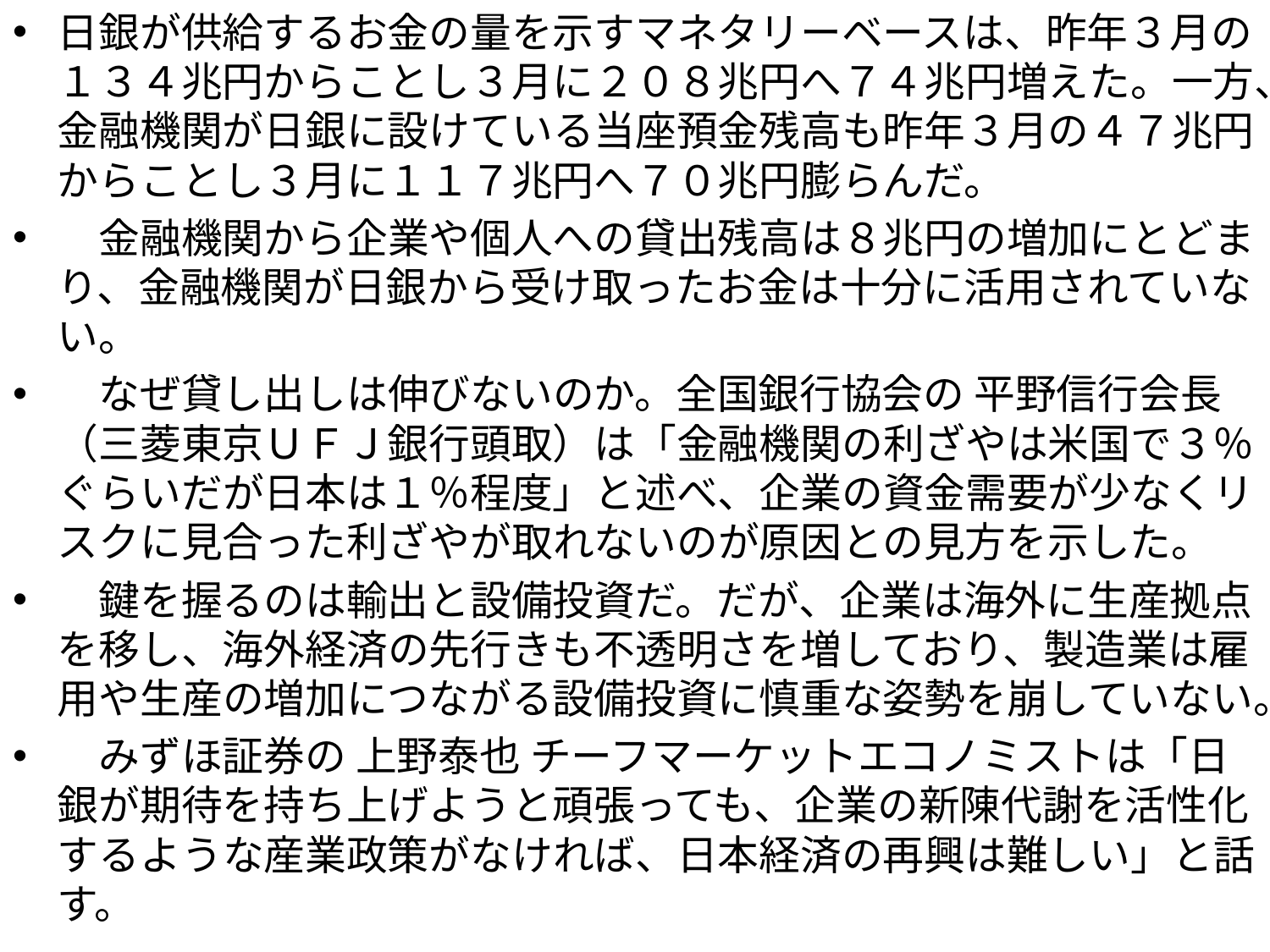

日銀が供給するお金の量を示すマネタリーベースは、昨年３月の１３４兆円からことし３月に２０８兆円へ７４兆円増えた。一方、金融機関が日銀に設けている当座預金残高も昨年３月の４７兆円からことし３月に１１７兆円へ７０兆円膨らんだ。
　金融機関から企業や個人への貸出残高は８兆円の増加にとどまり、金融機関が日銀から受け取ったお金は十分に活用されていない。
　なぜ貸し出しは伸びないのか。全国銀行協会の 平野信行会長（三菱東京ＵＦＪ銀行頭取）は「金融機関の利ざやは米国で３％ぐらいだが日本は１％程度」と述べ、企業の資金需要が少なくリスクに見合った利ざやが取れないのが原因との見方を示した。
　鍵を握るのは輸出と設備投資だ。だが、企業は海外に生産拠点を移し、海外経済の先行きも不透明さを増しており、製造業は雇用や生産の増加につながる設備投資に慎重な姿勢を崩していない。
　みずほ証券の 上野泰也 チーフマーケットエコノミストは「日銀が期待を持ち上げようと頑張っても、企業の新陳代謝を活性化するような産業政策がなければ、日本経済の再興は難しい」と話す。